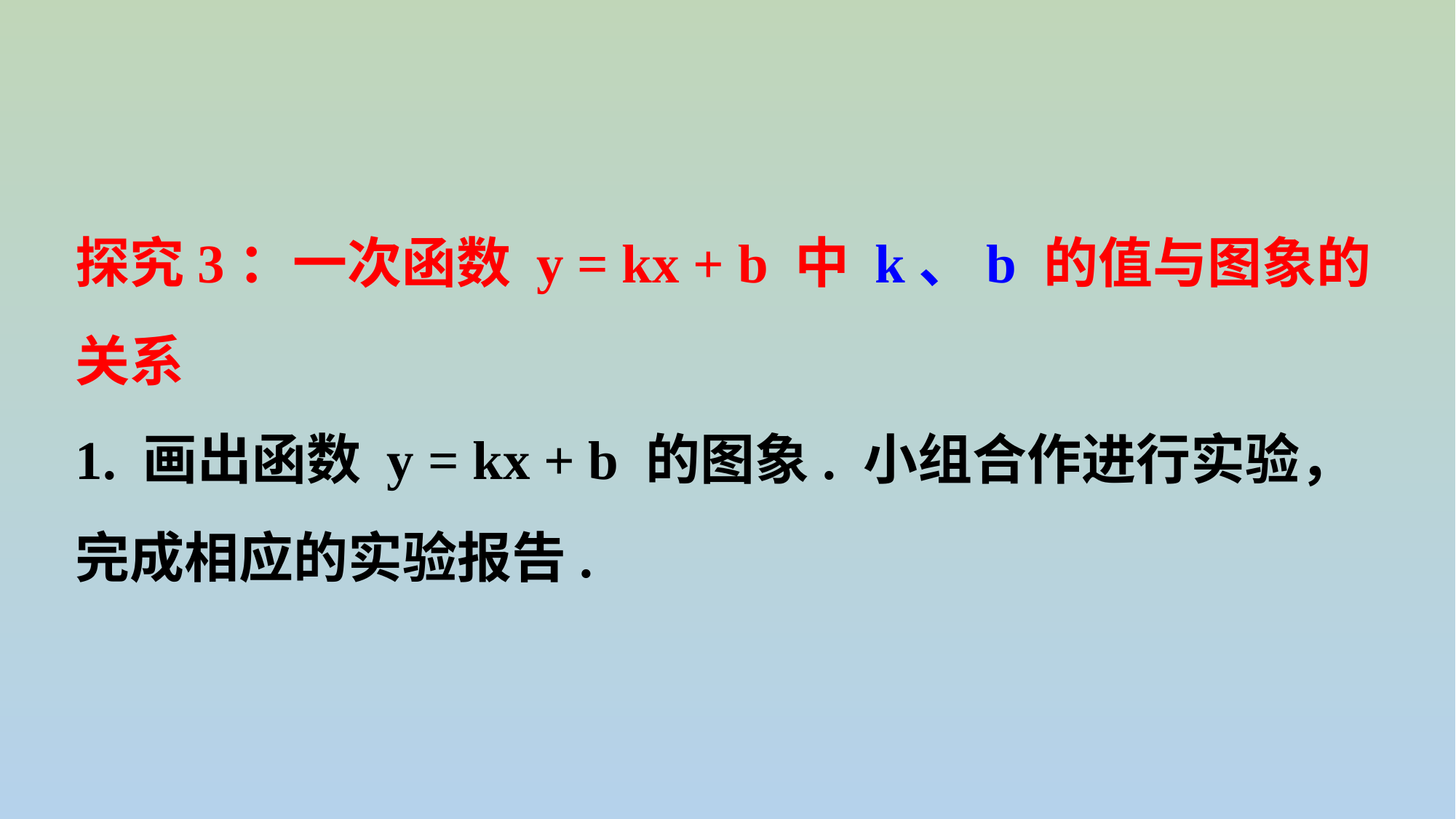

探究3：一次函数 y = kx + b 中 k、b 的值与图象的关系
1. 画出函数 y = kx + b 的图象. 小组合作进行实验，完成相应的实验报告.